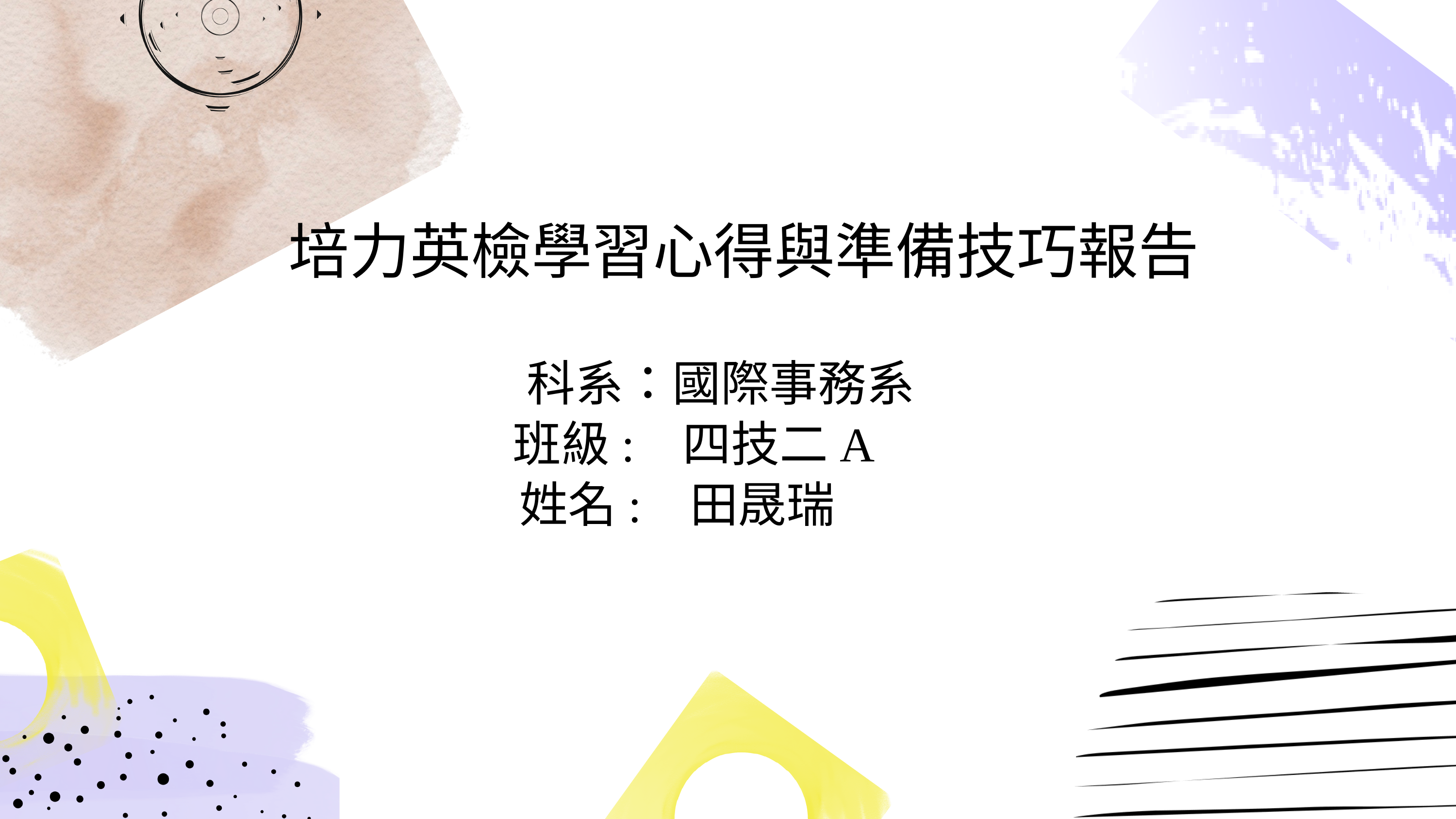

培力英檢學習心得與準備技巧報告
          科系：國際事務系
     班級:   四技二A
  姓名:   田晟瑞